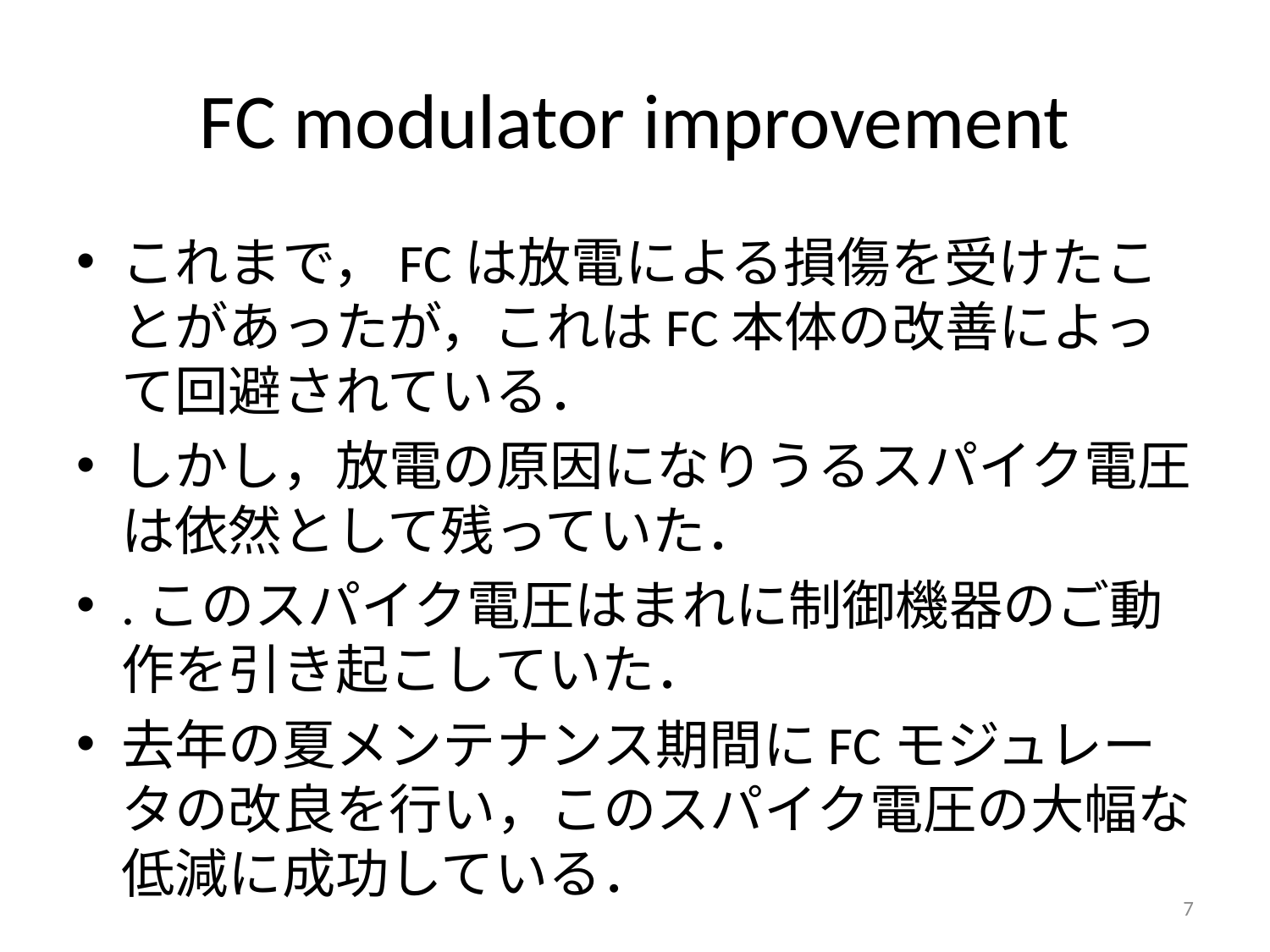

# FC modulator improvement
これまで，FCは放電による損傷を受けたことがあったが，これはFC本体の改善によって回避されている．
しかし，放電の原因になりうるスパイク電圧は依然として残っていた．
.このスパイク電圧はまれに制御機器のご動作を引き起こしていた．
去年の夏メンテナンス期間にFCモジュレータの改良を行い，このスパイク電圧の大幅な低減に成功している．
7